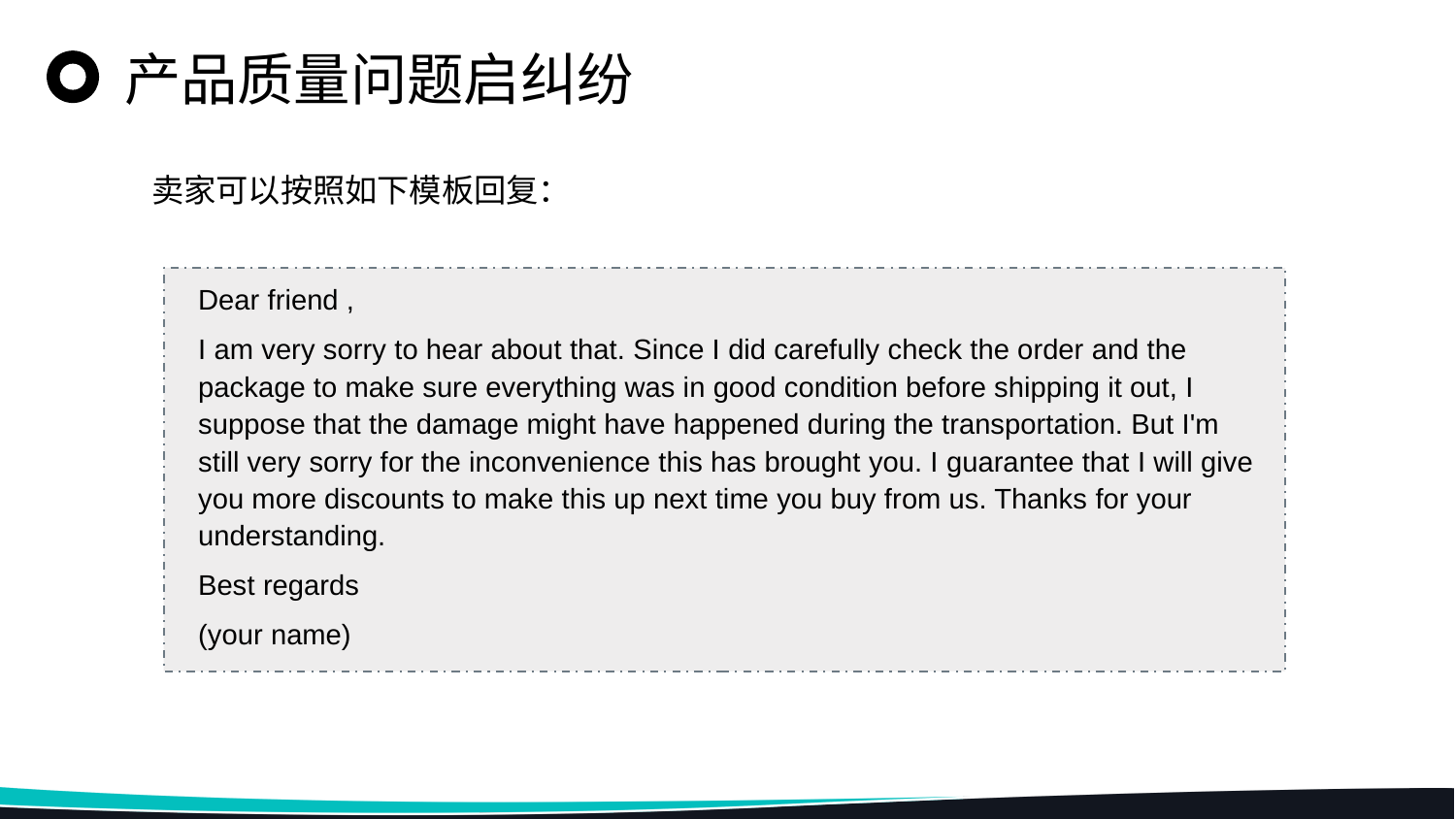

产品质量问题启纠纷
卖家可以按照如下模板回复：

Dear friend ,
I am very sorry to hear about that. Since I did carefully check the order and the package to make sure everything was in good condition before shipping it out, I suppose that the damage might have happened during the transportation. But I'm still very sorry for the inconvenience this has brought you. I guarantee that I will give you more discounts to make this up next time you buy from us. Thanks for your understanding.
Best regards
(your name)